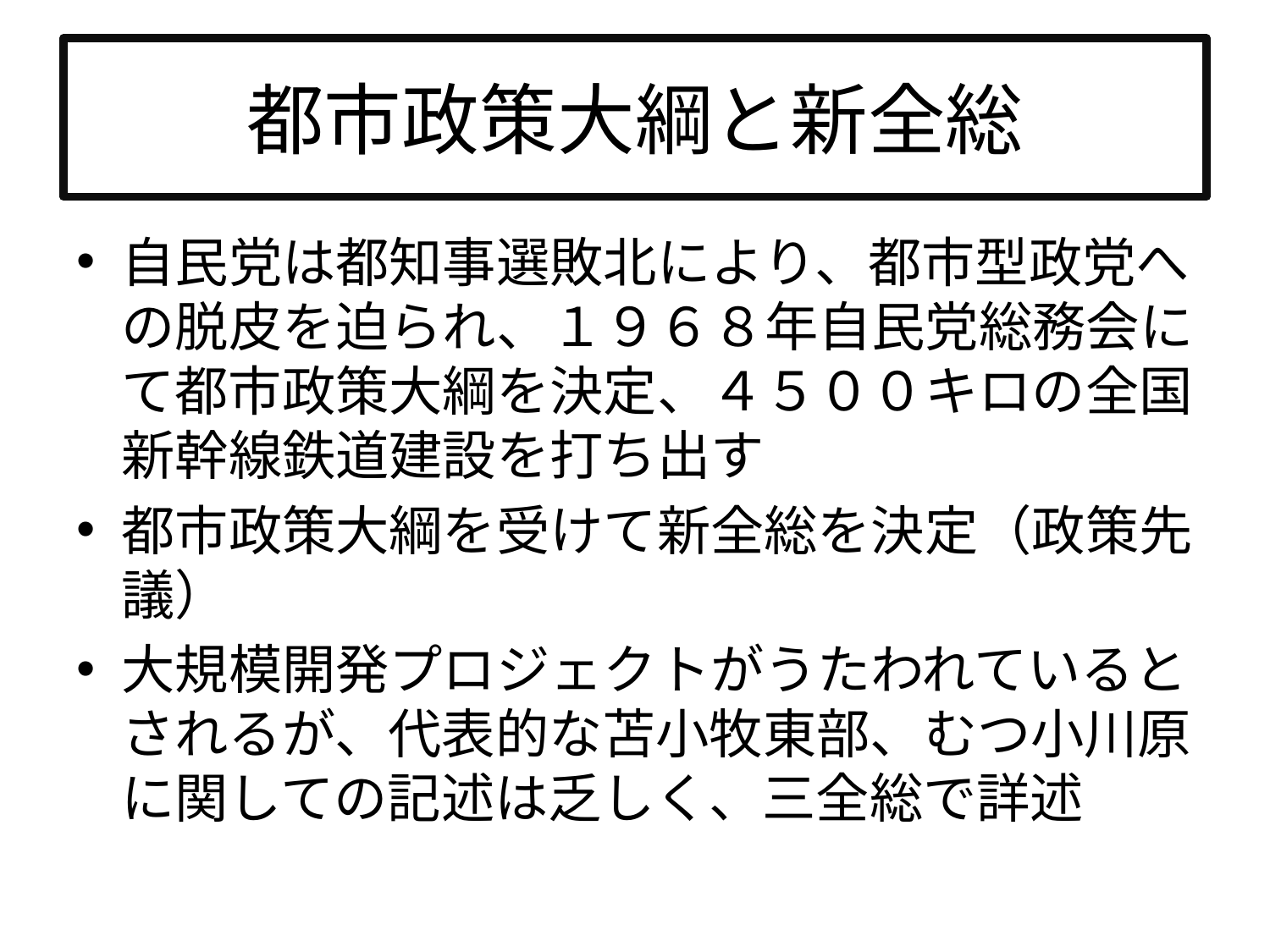

# 都市政策大綱と新全総
自民党は都知事選敗北により、都市型政党への脱皮を迫られ、１９６８年自民党総務会にて都市政策大綱を決定、４５００キロの全国新幹線鉄道建設を打ち出す
都市政策大綱を受けて新全総を決定（政策先議）
大規模開発プロジェクトがうたわれているとされるが、代表的な苫小牧東部、むつ小川原に関しての記述は乏しく、三全総で詳述